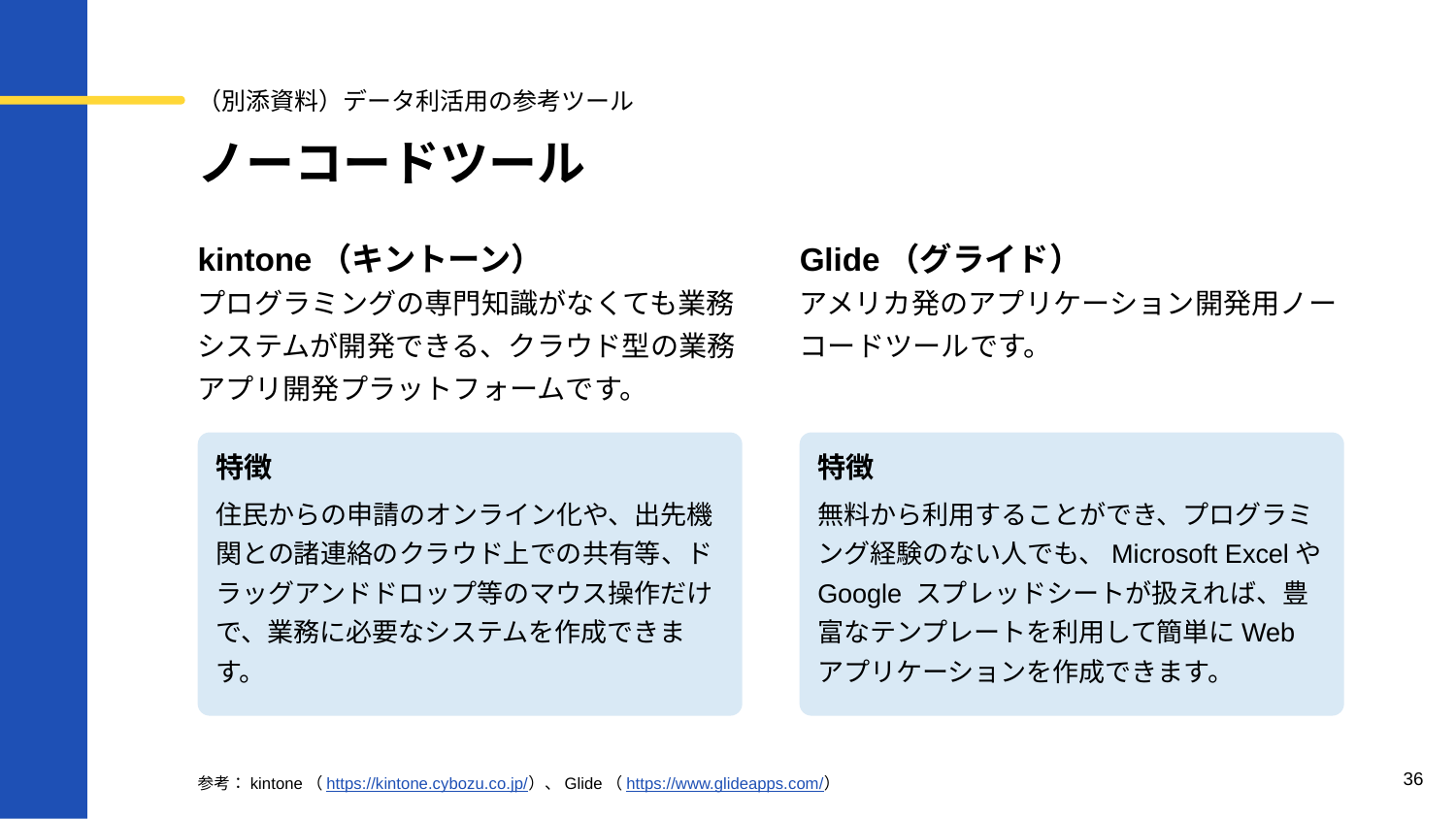

（別添資料）データ利活用の参考ツール
ノーコードツール
kintone（キントーン）
プログラミングの専門知識がなくても業務システムが開発できる、クラウド型の業務アプリ開発プラットフォームです。
Glide（グライド）
アメリカ発のアプリケーション開発用ノーコードツールです。
特徴
住民からの申請のオンライン化や、出先機関との諸連絡のクラウド上での共有等、ドラッグアンドドロップ等のマウス操作だけで、業務に必要なシステムを作成できます。
特徴
無料から利用することができ、プログラミング経験のない人でも、Microsoft ExcelやGoogle スプレッドシートが扱えれば、豊富なテンプレートを利用して簡単にWebアプリケーションを作成できます。
36
参考：kintone（https://kintone.cybozu.co.jp/）、Glide（https://www.glideapps.com/）